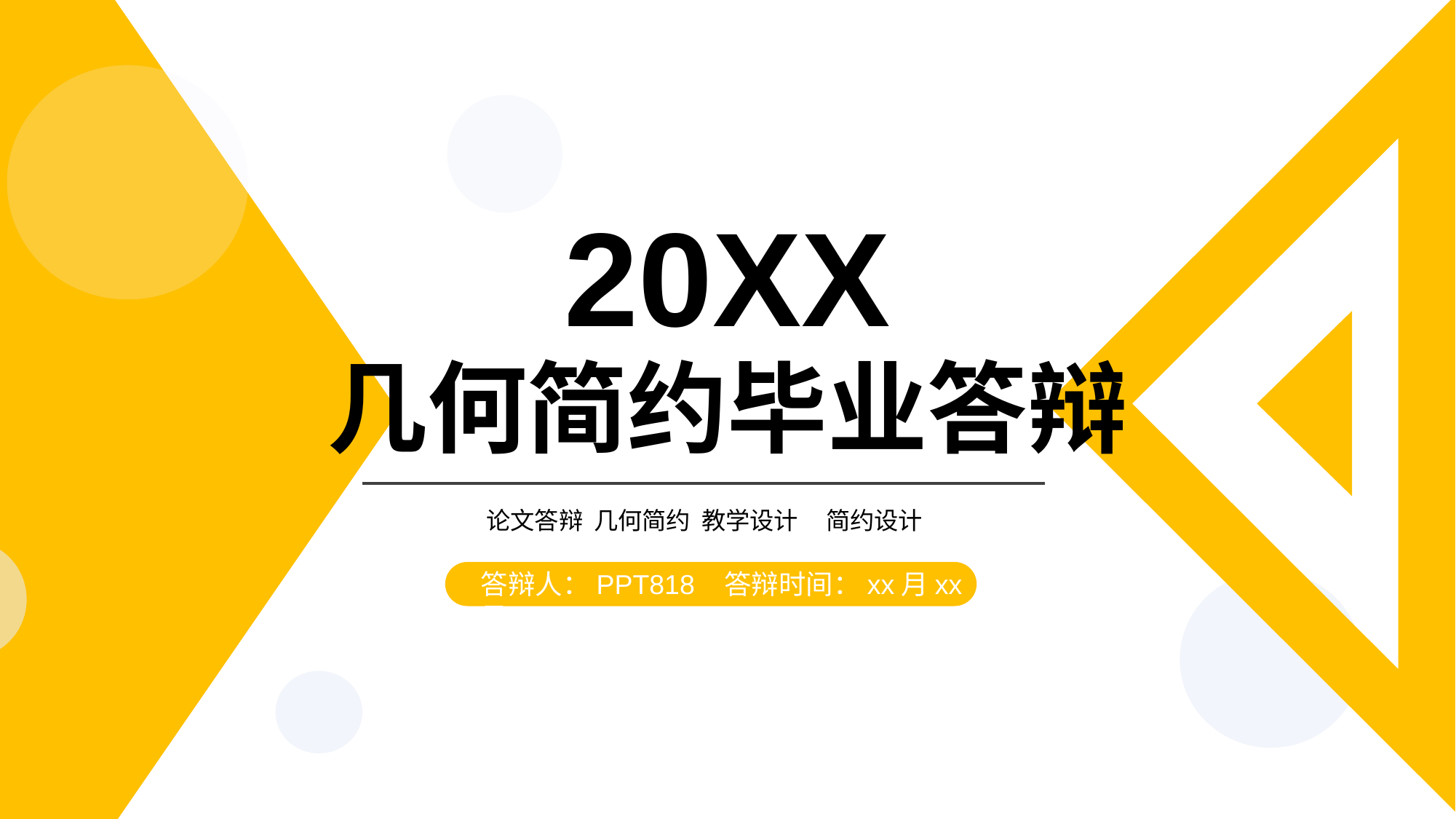

20XX
几何简约毕业答辩
论文答辩  几何简约  教学设计
简约设计

答辩人：PPT818   答辩时间：xx月xx日